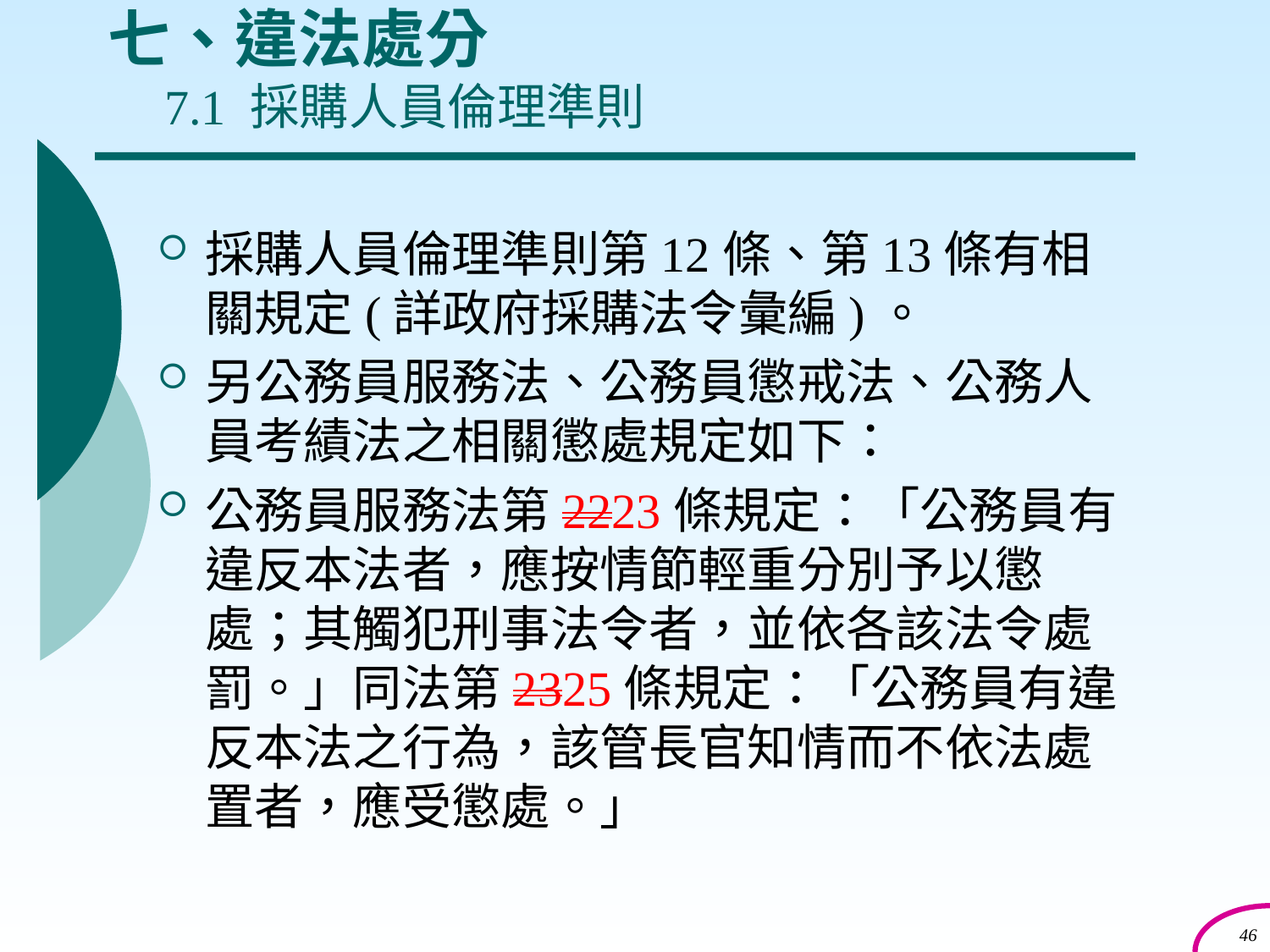

# 七、違法處分 7.1 採購人員倫理準則
採購人員倫理準則第12條、第13條有相關規定(詳政府採購法令彙編)。
另公務員服務法、公務員懲戒法、公務人員考績法之相關懲處規定如下：
公務員服務法第2223條規定：「公務員有違反本法者，應按情節輕重分別予以懲處；其觸犯刑事法令者，並依各該法令處罰。」同法第2325條規定：「公務員有違反本法之行為，該管長官知情而不依法處置者，應受懲處。」
46